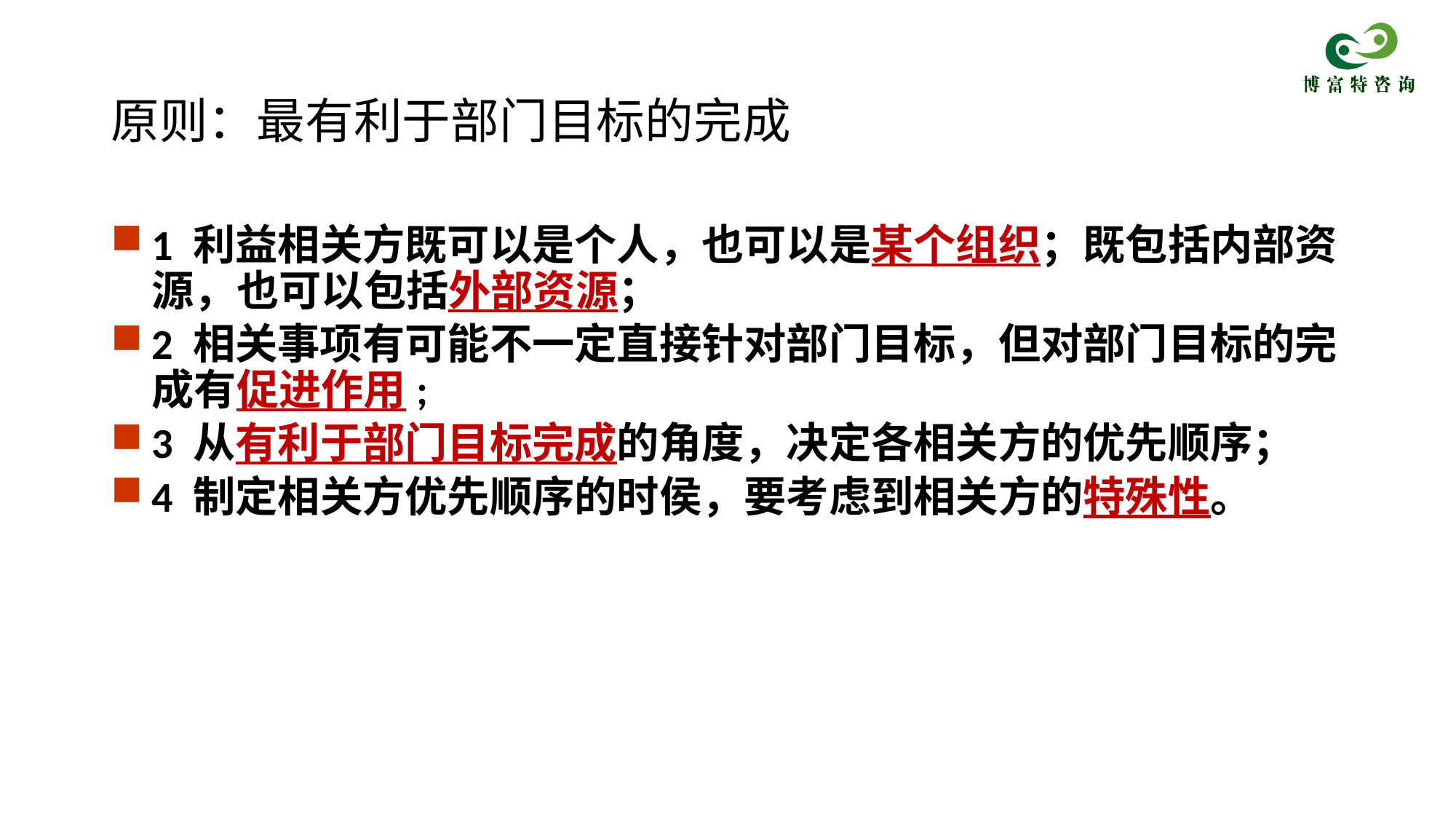

# 原则：最有利于部门目标的完成
1 利益相关方既可以是个人，也可以是某个组织；既包括内部资源，也可以包括外部资源；
2 相关事项有可能不一定直接针对部门目标，但对部门目标的完成有促进作用;
3 从有利于部门目标完成的角度，决定各相关方的优先顺序；
4 制定相关方优先顺序的时侯，要考虑到相关方的特殊性。